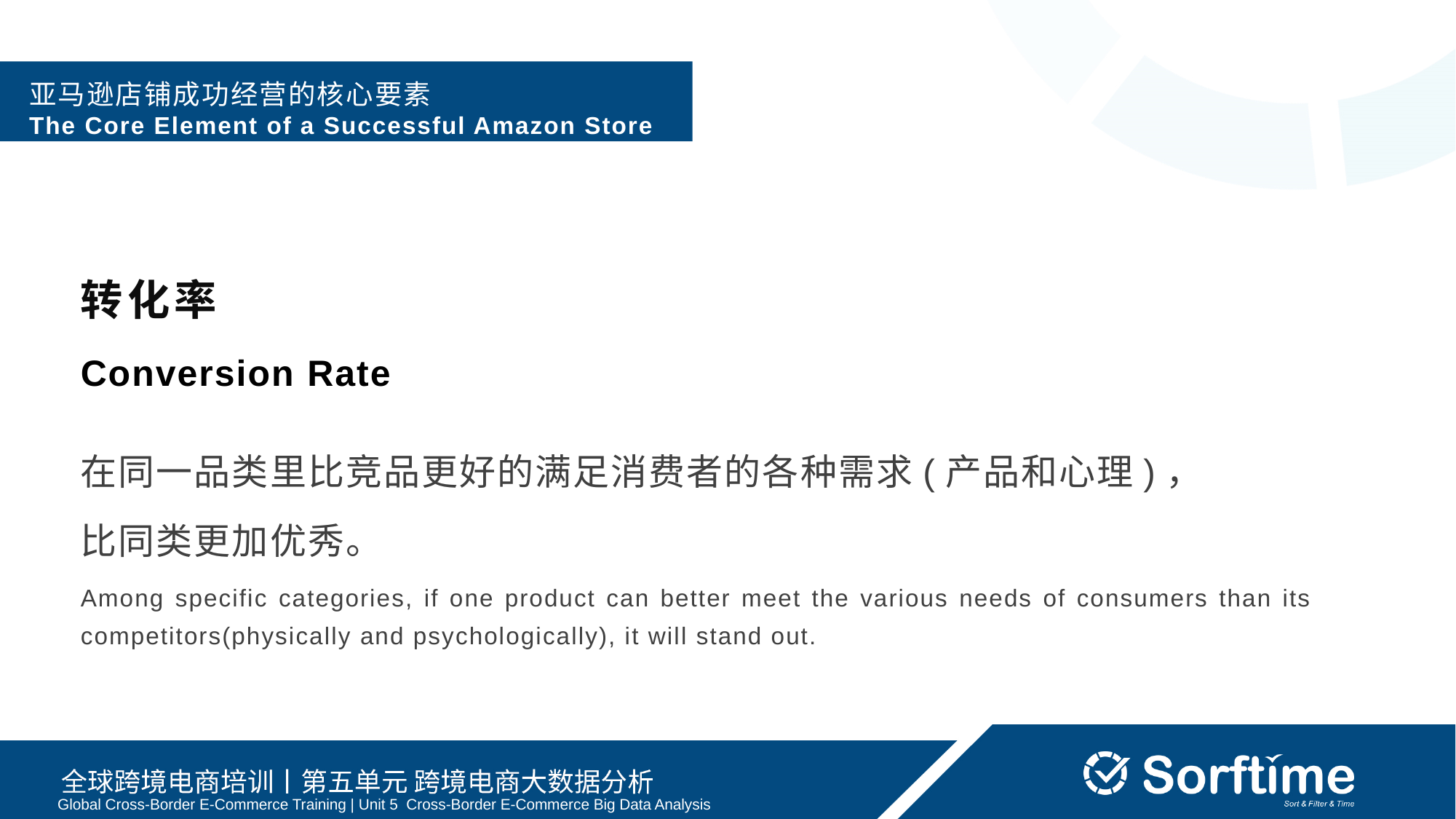

亚⻢逊店铺成功经营的核⼼要素
The Core Element of a Successful Amazon Store
转化率
Conversion Rate
在同⼀品类⾥⽐竞品更好的满⾜消费者的各种需求(产品和⼼理)，
⽐同类更加优秀。
Among specific categories, if one product can better meet the various needs of consumers than its competitors(physically and psychologically), it will stand out.
Global Cross-Border E-Commerce Training | Unit 5  Cross-Border E-Commerce Big Data Analysis